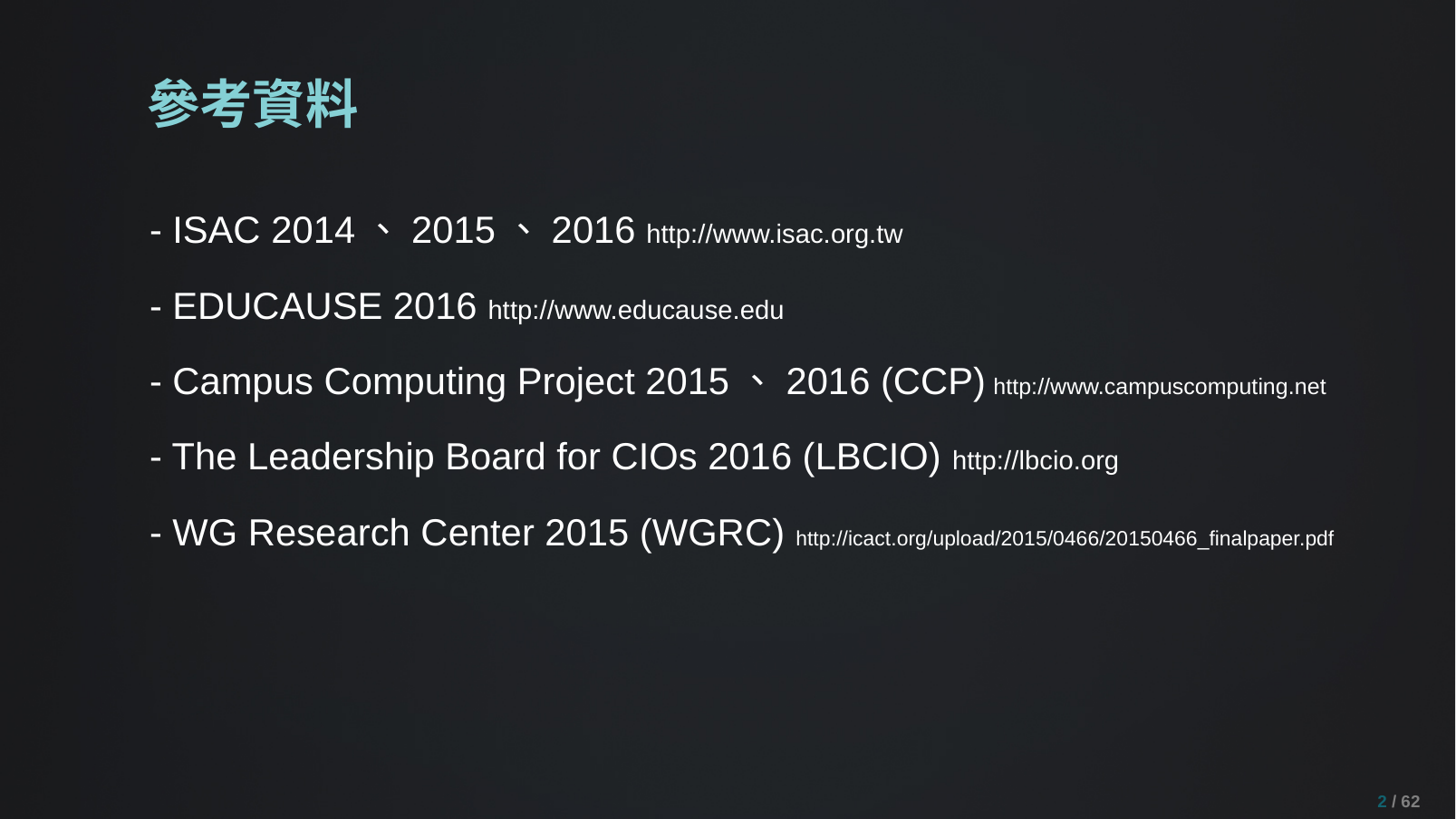

# 參考資料
- ISAC 2014、2015、2016 http://www.isac.org.tw
- EDUCAUSE 2016 http://www.educause.edu
- Campus Computing Project 2015、2016 (CCP) http://www.campuscomputing.net
- The Leadership Board for CIOs 2016 (LBCIO) http://lbcio.org
- WG Research Center 2015 (WGRC) http://icact.org/upload/2015/0466/20150466_finalpaper.pdf